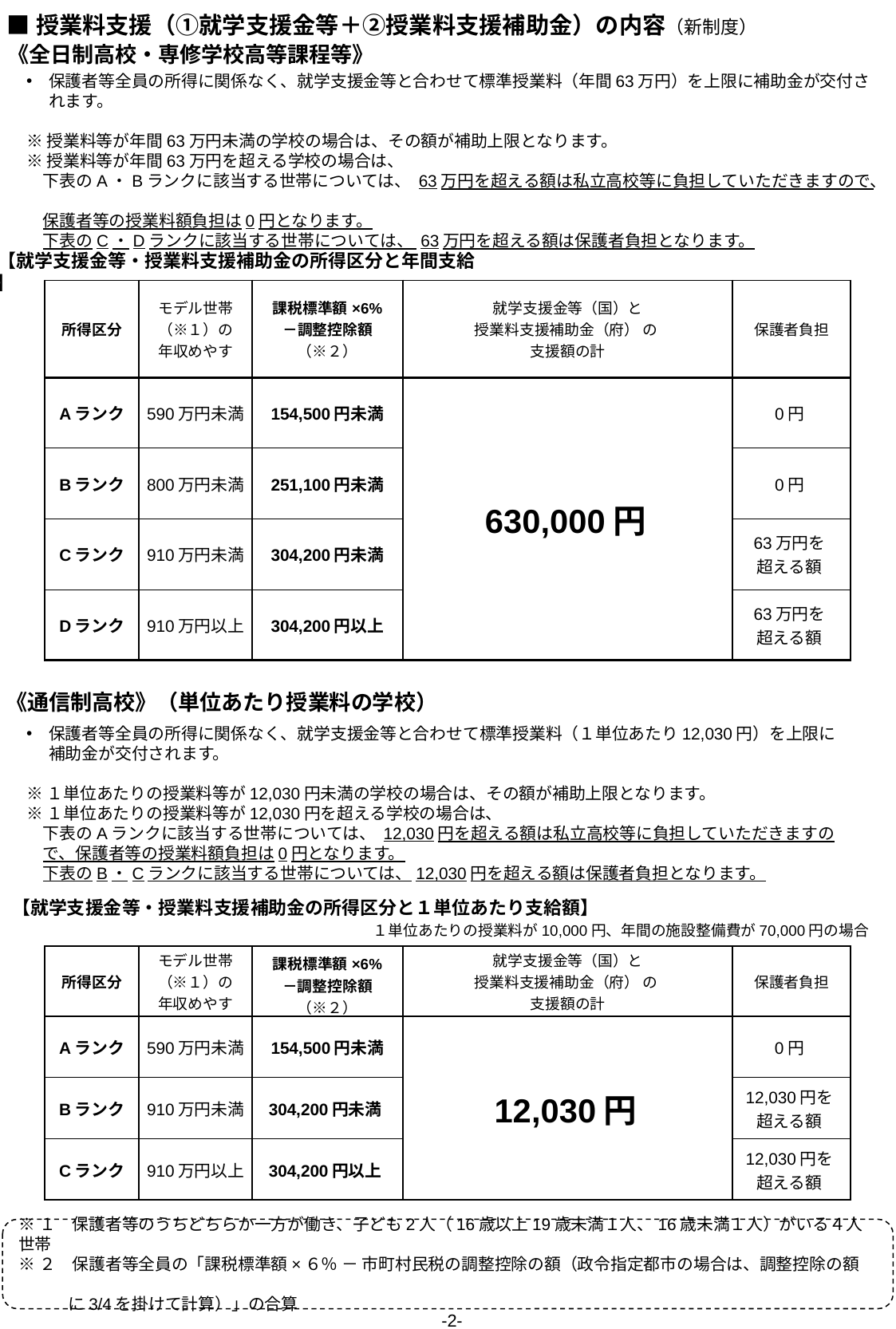

■授業料支援（①就学支援金等＋②授業料支援補助金）の内容（新制度）
《全日制高校・専修学校高等課程等》
保護者等全員の所得に関係なく、就学支援金等と合わせて標準授業料（年間63万円）を上限に補助金が交付されます。

※授業料等が年間63万円未満の学校の場合は、その額が補助上限となります。
※授業料等が年間63万円を超える学校の場合は、
　下表のA・Bランクに該当する世帯については、 63万円を超える額は私立高校等に負担していただきますので、
　保護者等の授業料額負担は0円となります。
　下表のC・Dランクに該当する世帯については、 63万円を超える額は保護者負担となります。
　【就学支援金等・授業料支援補助金の所得区分と年間支給額】
| 所得区分 | モデル世帯 （※１）の 年収めやす | 課税標準額×6% －調整控除額 （※２） | 就学支援金等（国）と 授業料支援補助金（府） の 支援額の計 | 保護者負担 |
| --- | --- | --- | --- | --- |
| Aランク | 590万円未満 | 154,500円未満 | 630,000円 | 0円 |
| Bランク | 800万円未満 | 251,100円未満 | 118,800円 | 0円 |
| Cランク | 910万円未満 | 304,200円未満 |  | 63万円を 超える額 |
| Dランク | 910万円以上 | 304,200円以上 | 0円 | 63万円を 超える額 |
《通信制高校》（単位あたり授業料の学校）
保護者等全員の所得に関係なく、就学支援金等と合わせて標準授業料（１単位あたり12,030円）を上限に補助金が交付されます。

※１単位あたりの授業料等が12,030円未満の学校の場合は、その額が補助上限となります。
※１単位あたりの授業料等が12,030円を超える学校の場合は、
　下表のAランクに該当する世帯については、 12,030円を超える額は私立高校等に負担していただきますの
　で、保護者等の授業料額負担は0円となります。
　下表のB・Cランクに該当する世帯については、12,030円を超える額は保護者負担となります。
【就学支援金等・授業料支援補助金の所得区分と１単位あたり支給額】
　１単位あたりの授業料が10,000円、年間の施設整備費が70,000円の場合
| 所得区分 | モデル世帯 （※１）の 年収めやす | 課税標準額×6% －調整控除額 （※２） | 就学支援金等（国）と 授業料支援補助金（府） の 支援額の計 | 保護者負担 |
| --- | --- | --- | --- | --- |
| Aランク | 590万円未満 | 154,500円未満 | 12,030円 | 0円 |
| Bランク | 910万円未満 | 304,200円未満 | 4,812円 | 12,030円を 超える額 |
| Cランク | 910万円以上 | 304,200円以上 | 0円 | 12,030円を 超える額 |
※１　保護者等のうちどちらか一方が働き、子ども2人（16歳以上19歳未満１人、16歳未満１人）がいる４人世帯
※２　保護者等全員の「課税標準額×６％ － 市町村民税の調整控除の額（政令指定都市の場合は、調整控除の額　　
　　　に3/4を掛けて計算）」の合算
-2-